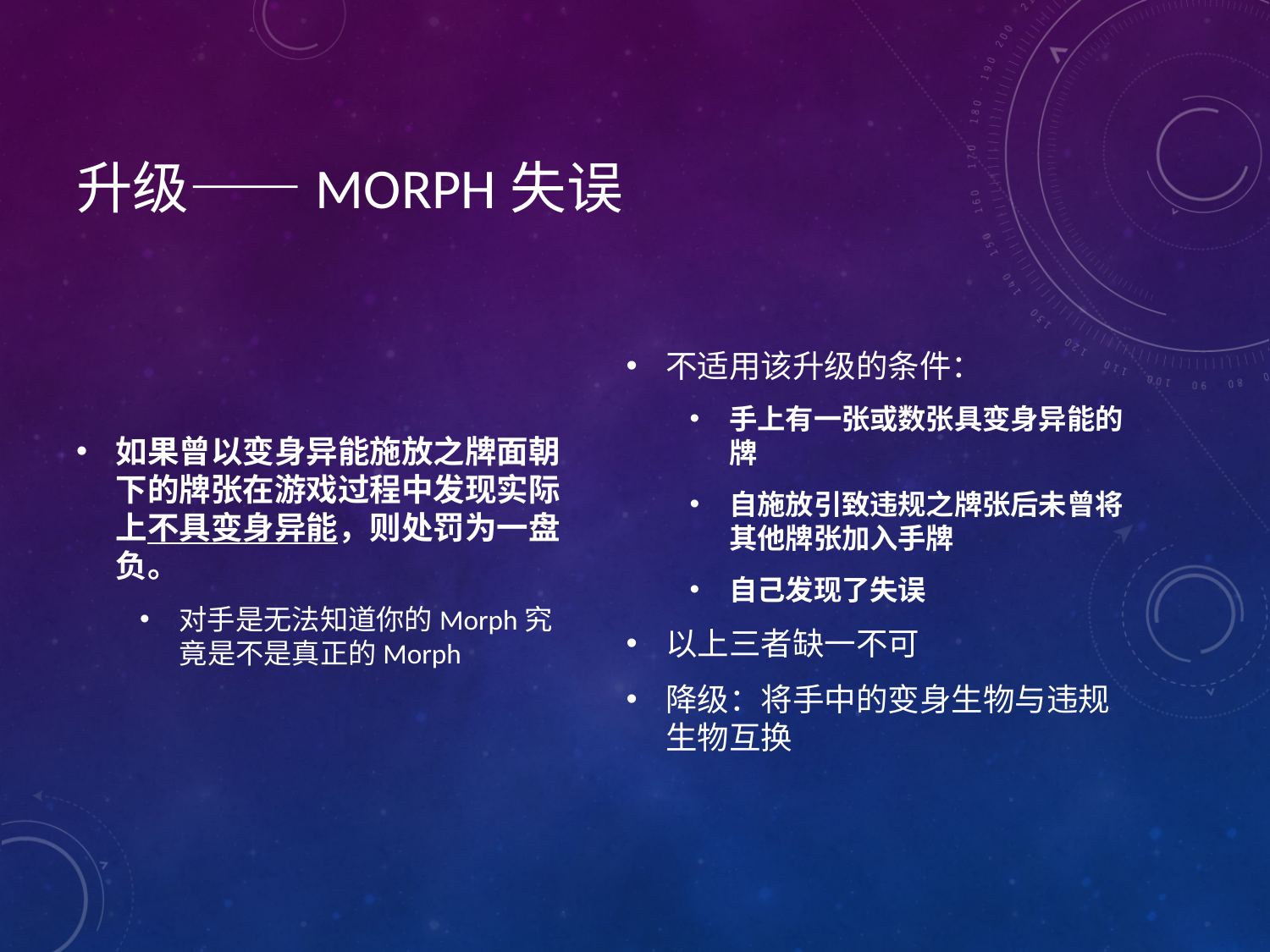

# 升级——Morph失误
如果曾以变身异能施放之牌面朝下的牌张在游戏过程中发现实际上不具变身异能，则处罚为一盘负。
对手是无法知道你的Morph究竟是不是真正的Morph
不适用该升级的条件：
手上有一张或数张具变身异能的牌
自施放引致违规之牌张后未曾将其他牌张加入手牌
自己发现了失误
以上三者缺一不可
降级：将手中的变身生物与违规生物互换